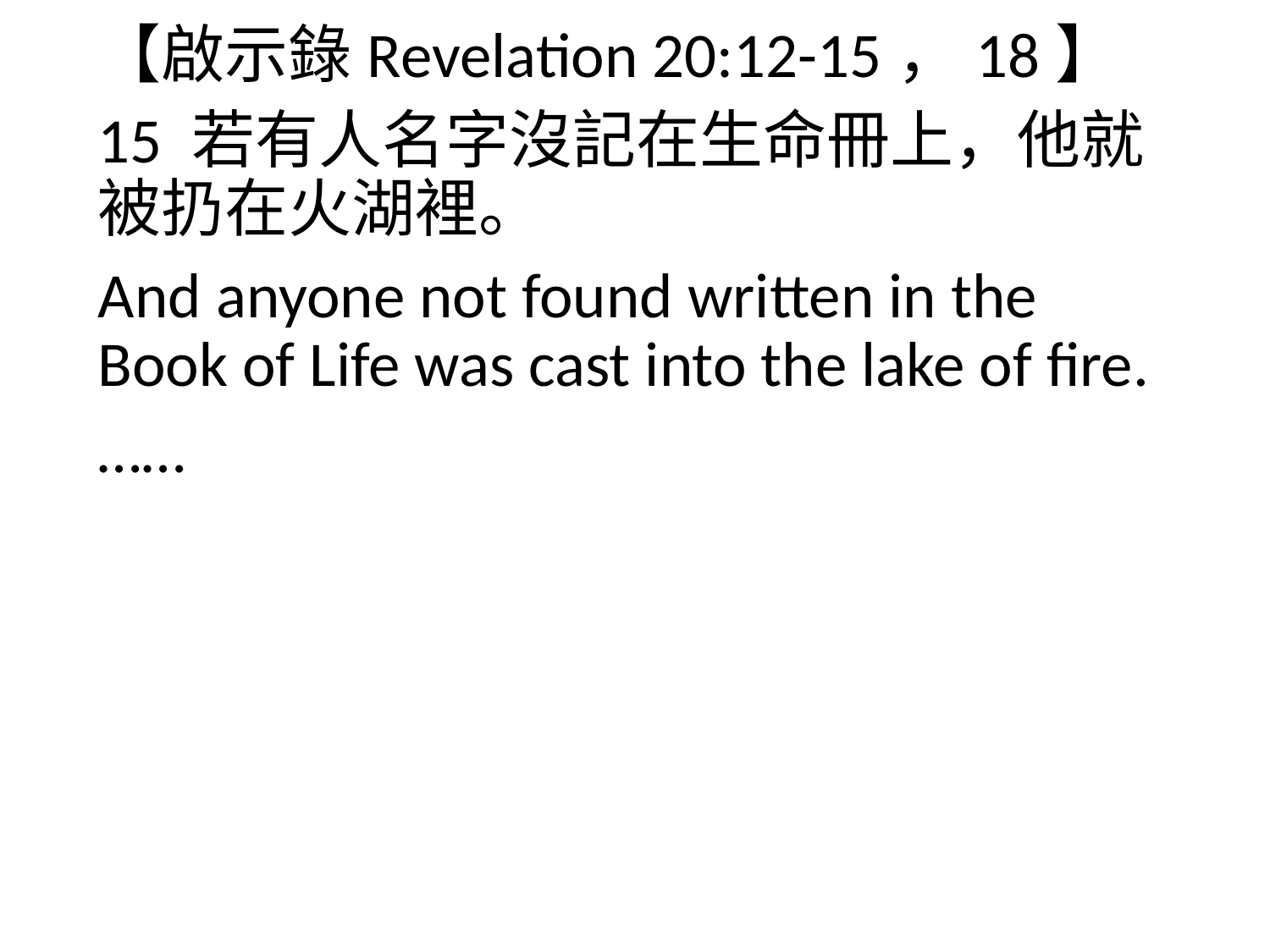

【啟示錄Revelation 20:12-15，18】
15 若有人名字沒記在生命冊上，他就被扔在火湖裡。
And anyone not found written in the Book of Life was cast into the lake of fire.
……